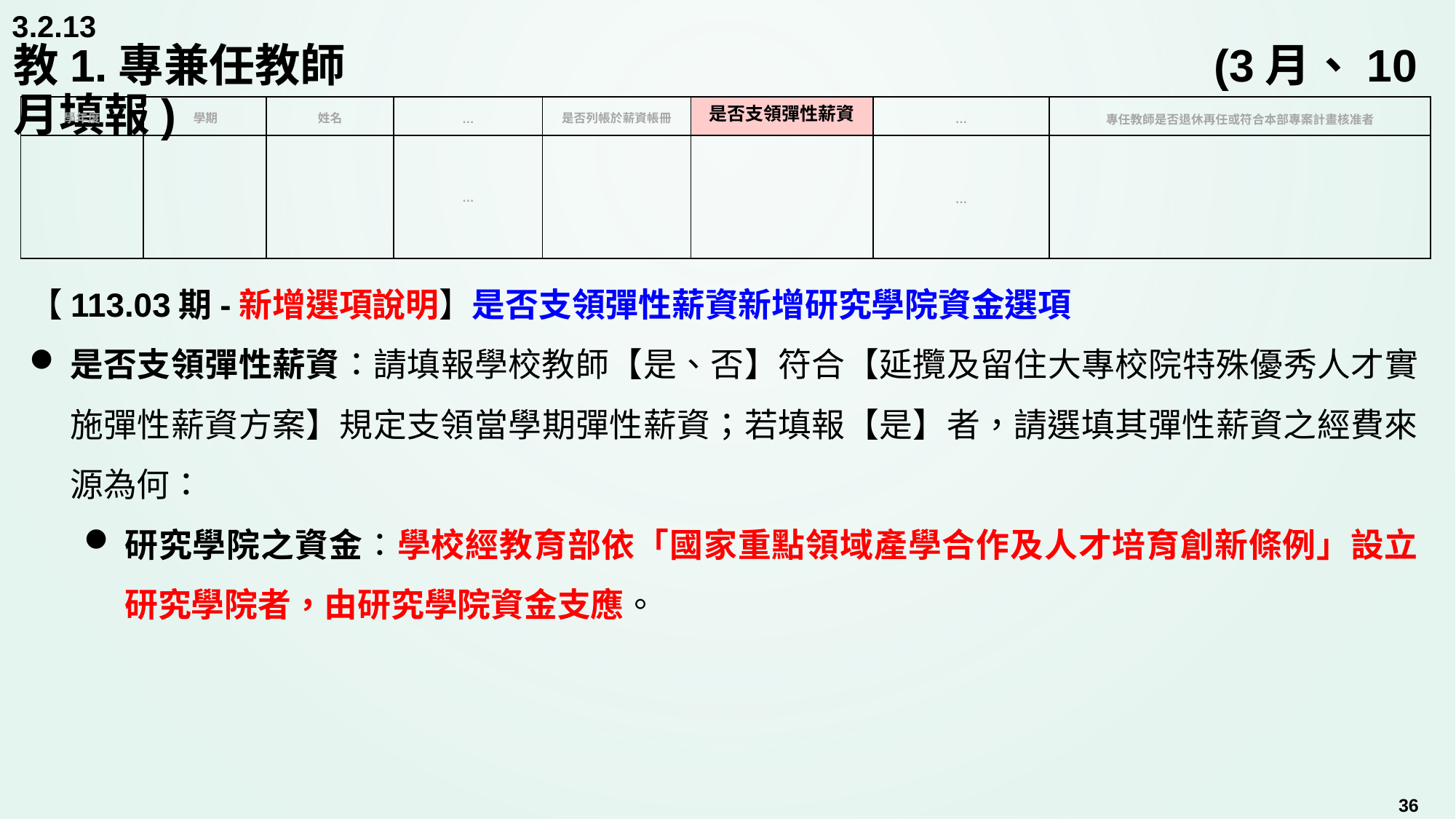

3.2.13
# 教1.專兼任教師				     		    		(3月、10月填報)
| 學年度 | 學期 | 姓名 | … | 是否列帳於薪資帳冊 | 是否支領彈性薪資 | … | 專任教師是否退休再任或符合本部專案計畫核准者 |
| --- | --- | --- | --- | --- | --- | --- | --- |
|  |  |  | … |  |  | … |  |
【113.03期-新增選項說明】是否支領彈性薪資新增研究學院資金選項
是否支領彈性薪資：請填報學校教師【是、否】符合【延攬及留住大專校院特殊優秀人才實施彈性薪資方案】規定支領當學期彈性薪資；若填報【是】者，請選填其彈性薪資之經費來源為何：
研究學院之資金：學校經教育部依「國家重點領域產學合作及人才培育創新條例」設立研究學院者，由研究學院資金支應。